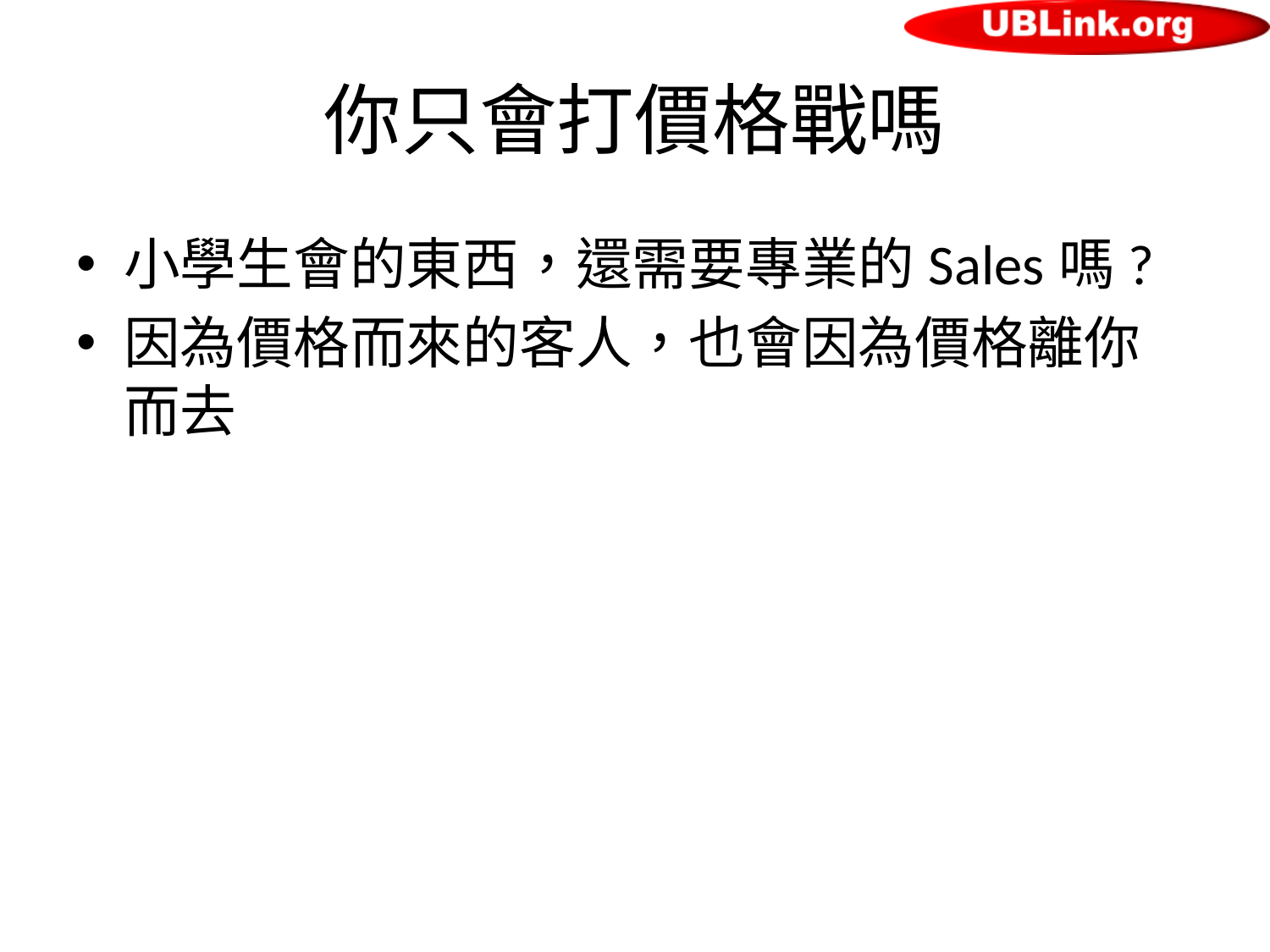

# 你只會打價格戰嗎
小學生會的東西，還需要專業的Sales嗎?
因為價格而來的客人，也會因為價格離你而去